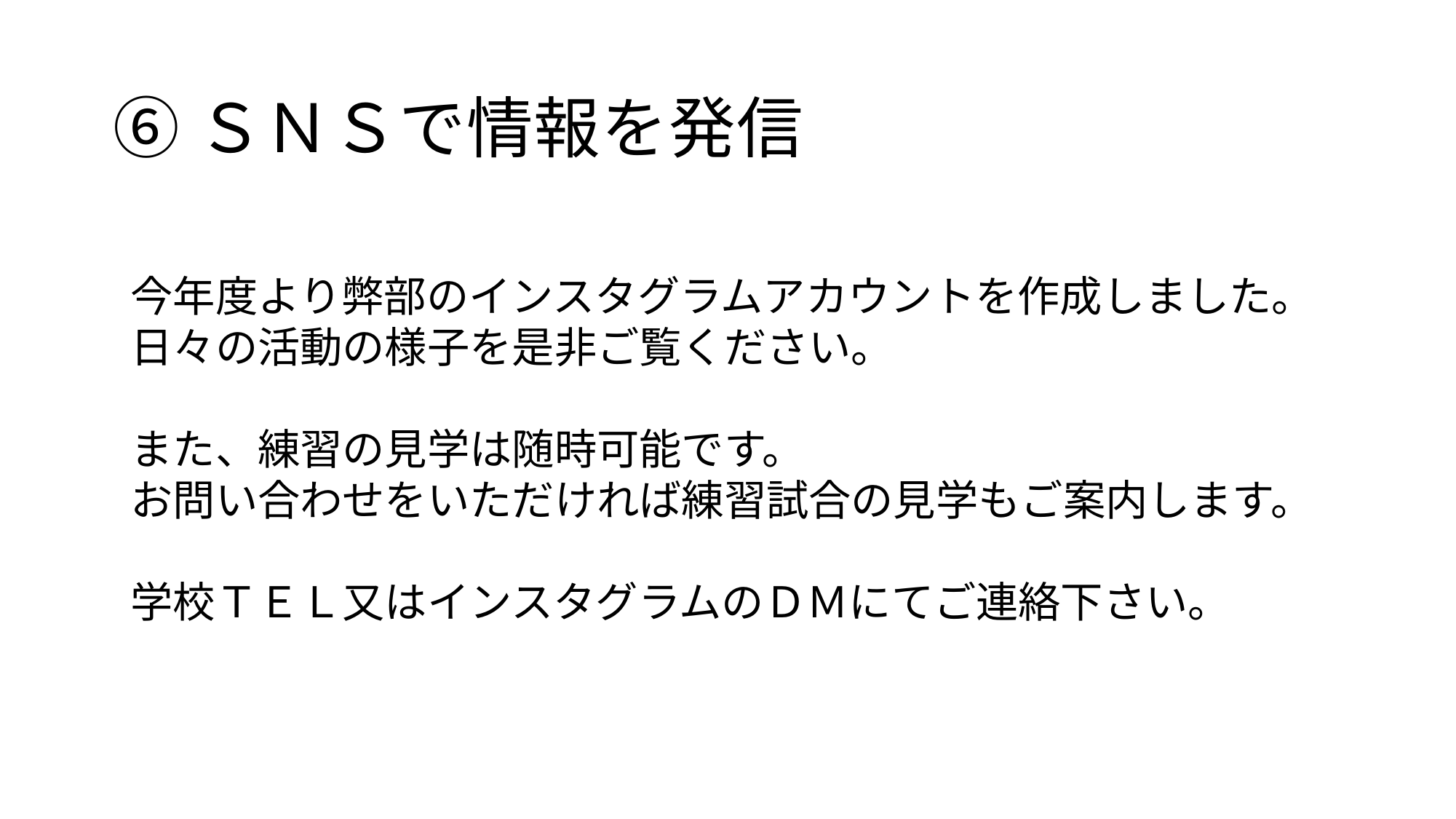

# ⑥ＳＮＳで情報を発信
今年度より弊部のインスタグラムアカウントを作成しました。
日々の活動の様子を是非ご覧ください。

また、練習の見学は随時可能です。
お問い合わせをいただければ練習試合の見学もご案内します。

学校ＴＥＬ又はインスタグラムのＤＭにてご連絡下さい。